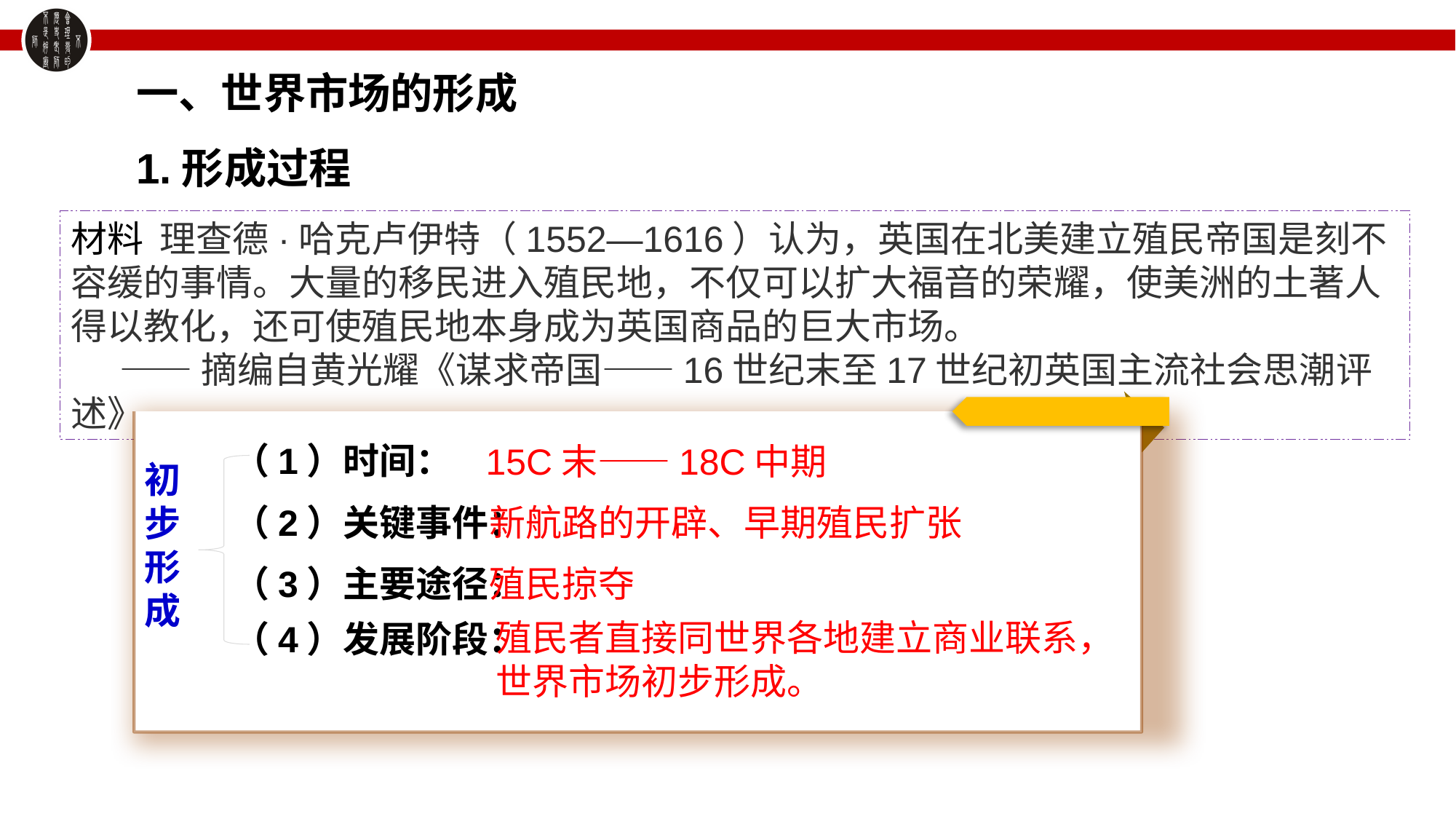

一、世界市场的形成
1.形成过程
材料  理查德·哈克卢伊特（1552—1616）认为，英国在北美建立殖民帝国是刻不容缓的事情。大量的移民进入殖民地，不仅可以扩大福音的荣耀，使美洲的土著人得以教化，还可使殖民地本身成为英国商品的巨大市场。
      ——摘编自黄光耀《谋求帝国——16世纪末至17世纪初英国主流社会思潮评述》

（1）时间：
15C末——18C中期
初步形成

新航路的开辟、早期殖民扩张
（2）关键事件：
殖民掠夺
（3）主要途径：
殖民者直接同世界各地建立商业联系，
世界市场初步形成。
（4）发展阶段：